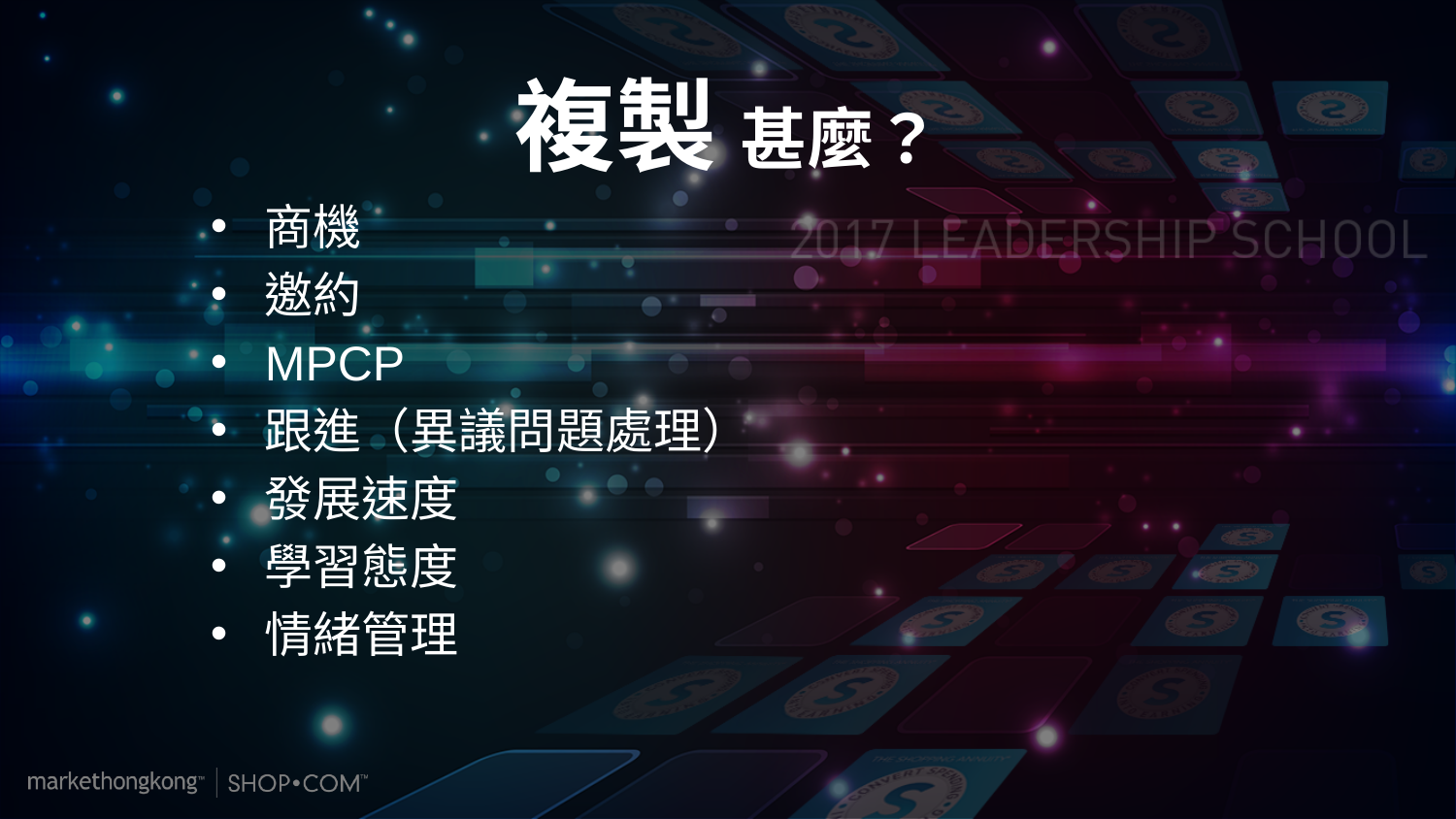

複製 甚麼？
商機
邀約
MPCP
跟進（異議問題處理）
發展速度
學習態度
情緒管理